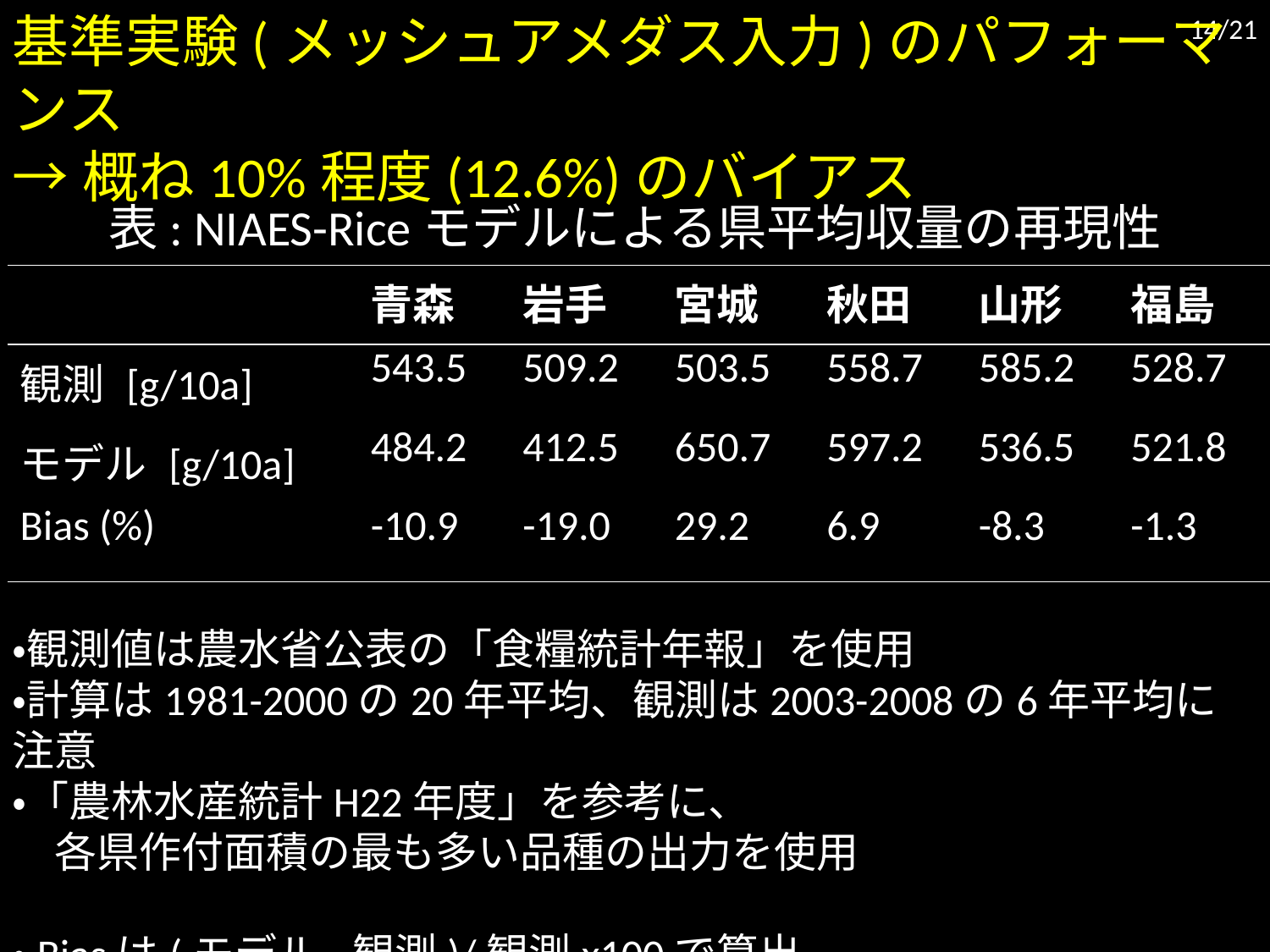

基準実験(メッシュアメダス入力)のパフォーマンス
→概ね10%程度(12.6%)のバイアス
表: NIAES-Riceモデルによる県平均収量の再現性
|  | 青森 | 岩手 | 宮城 | 秋田 | 山形 | 福島 |
| --- | --- | --- | --- | --- | --- | --- |
| 観測 [g/10a] | 543.5 | 509.2 | 503.5 | 558.7 | 585.2 | 528.7 |
| モデル [g/10a] | 484.2 | 412.5 | 650.7 | 597.2 | 536.5 | 521.8 |
| Bias (%) | -10.9 | -19.0 | 29.2 | 6.9 | -8.3 | -1.3 |
・観測値は農水省公表の「食糧統計年報」を使用
・計算は1981-2000の20年平均、観測は2003-2008の6年平均に注意
・「農林水産統計H22年度」を参考に、
　各県作付面積の最も多い品種の出力を使用

・Biasは(モデル-観測)/観測x100で算出